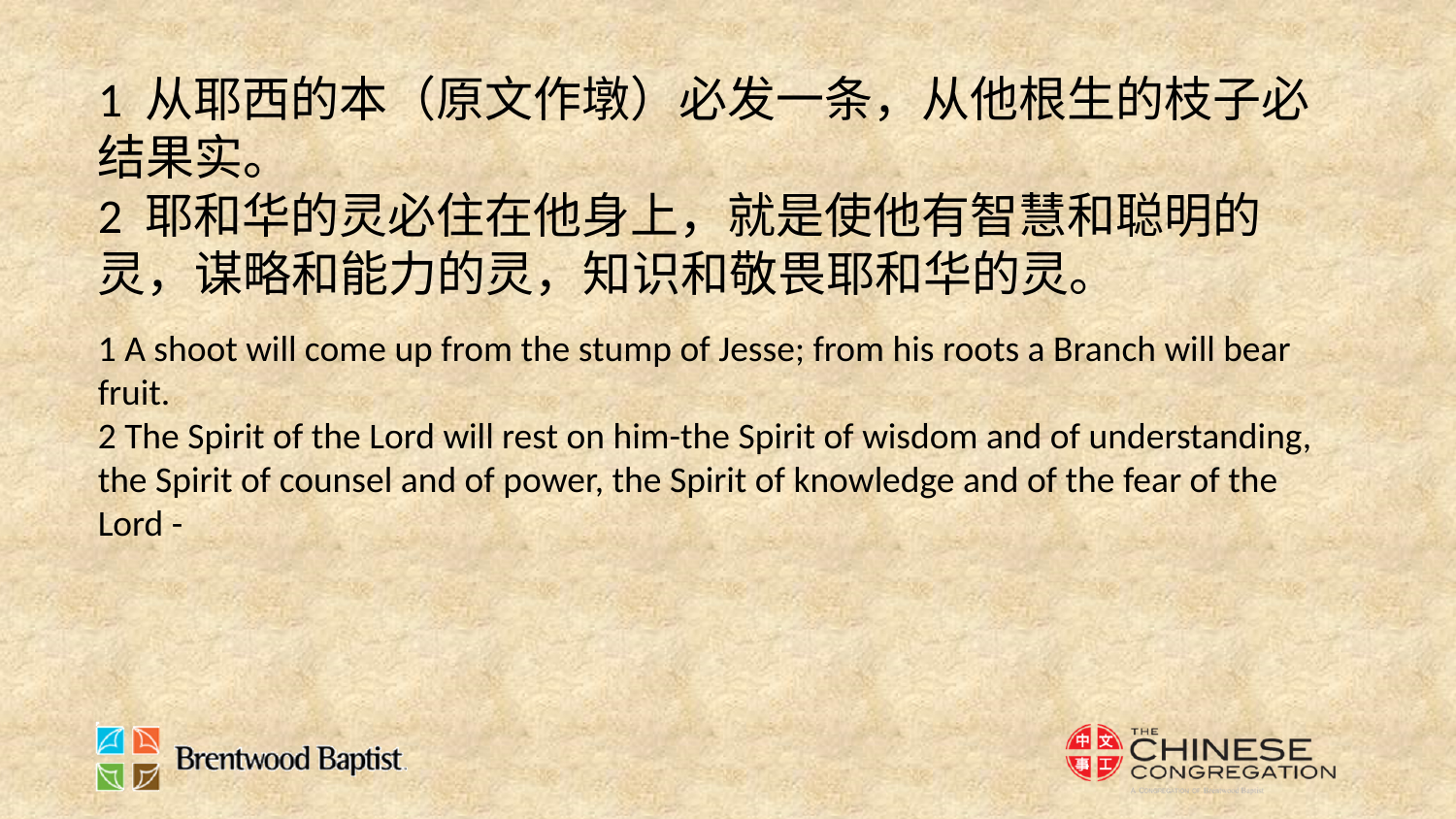

1 从耶西的本（原文作墩）必发一条，从他根生的枝子必结果实。
2 耶和华的灵必住在他身上，就是使他有智慧和聪明的灵，谋略和能力的灵，知识和敬畏耶和华的灵。

1 A shoot will come up from the stump of Jesse; from his roots a Branch will bear fruit.
2 The Spirit of the Lord will rest on him-the Spirit of wisdom and of understanding, the Spirit of counsel and of power, the Spirit of knowledge and of the fear of the Lord -